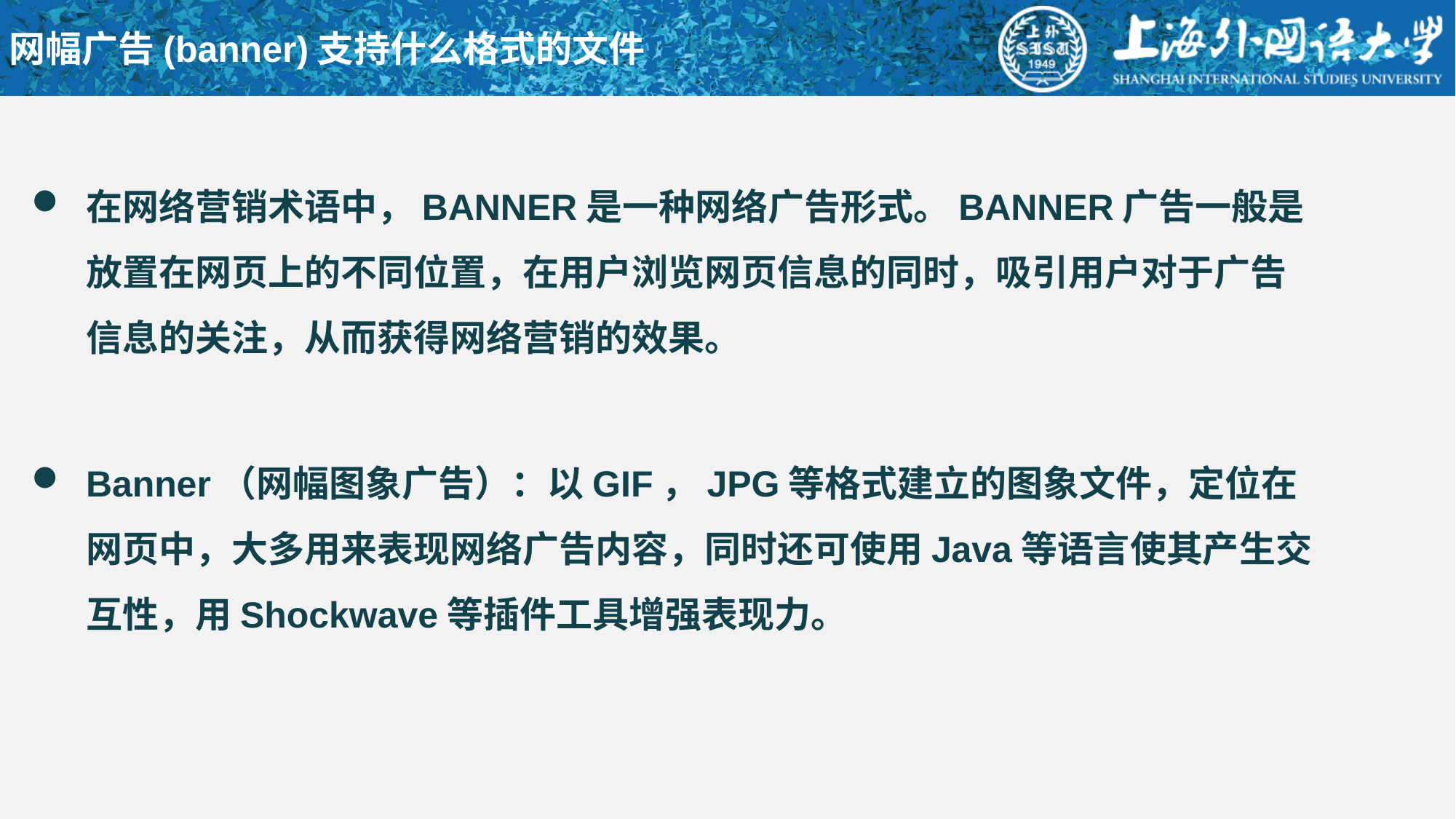

# 网幅广告(banner)支持什么格式的文件

在网络营销术语中，BANNER是一种网络广告形式。BANNER广告一般是放置在网页上的不同位置，在用户浏览网页信息的同时，吸引用户对于广告信息的关注，从而获得网络营销的效果。

Banner（网幅图象广告）：以GIF，JPG等格式建立的图象文件，定位在网页中，大多用来表现网络广告内容，同时还可使用Java等语言使其产生交互性，用Shockwave等插件工具增强表现力。